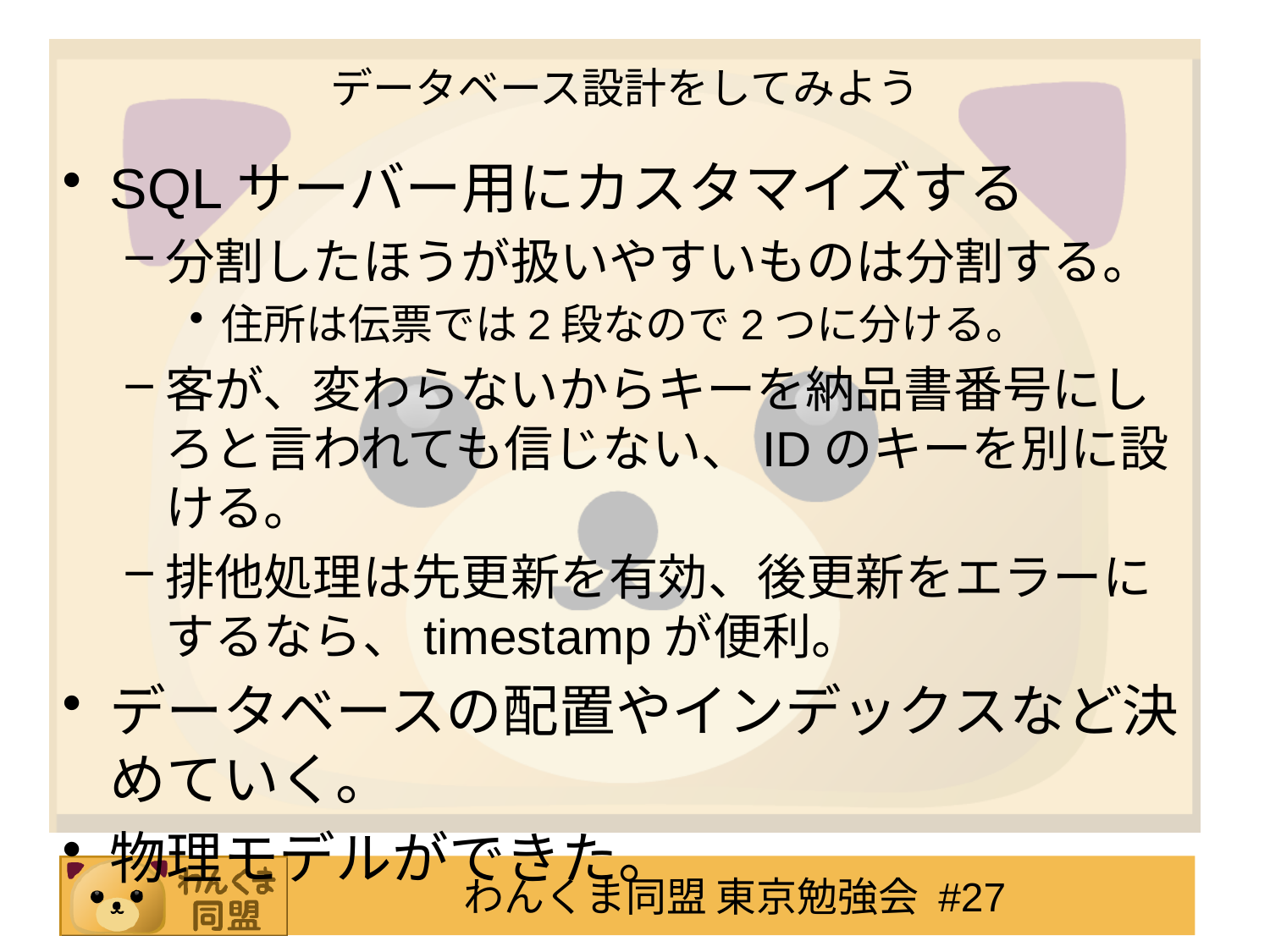

# データベース設計をしてみよう
SQLサーバー用にカスタマイズする
分割したほうが扱いやすいものは分割する。
住所は伝票では2段なので2つに分ける。
客が、変わらないからキーを納品書番号にしろと言われても信じない、IDのキーを別に設ける。
排他処理は先更新を有効、後更新をエラーにするなら、timestampが便利。
データベースの配置やインデックスなど決めていく。
物理モデルができた。